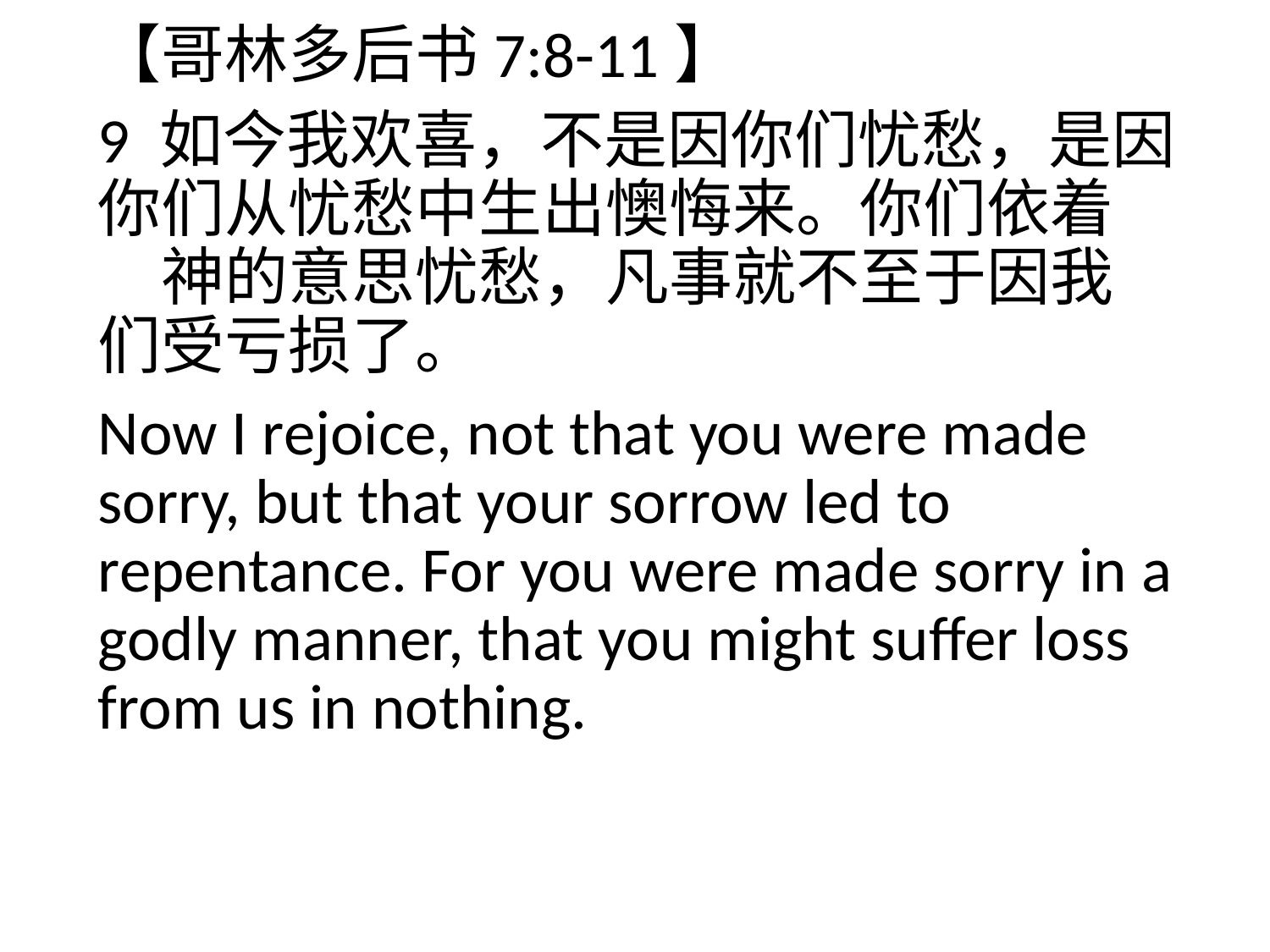

【哥林多后书7:8-11】
9 如今我欢喜，不是因你们忧愁，是因你们从忧愁中生出懊悔来。你们依着　神的意思忧愁，凡事就不至于因我们受亏损了。
Now I rejoice, not that you were made sorry, but that your sorrow led to repentance. For you were made sorry in a godly manner, that you might suffer loss from us in nothing.